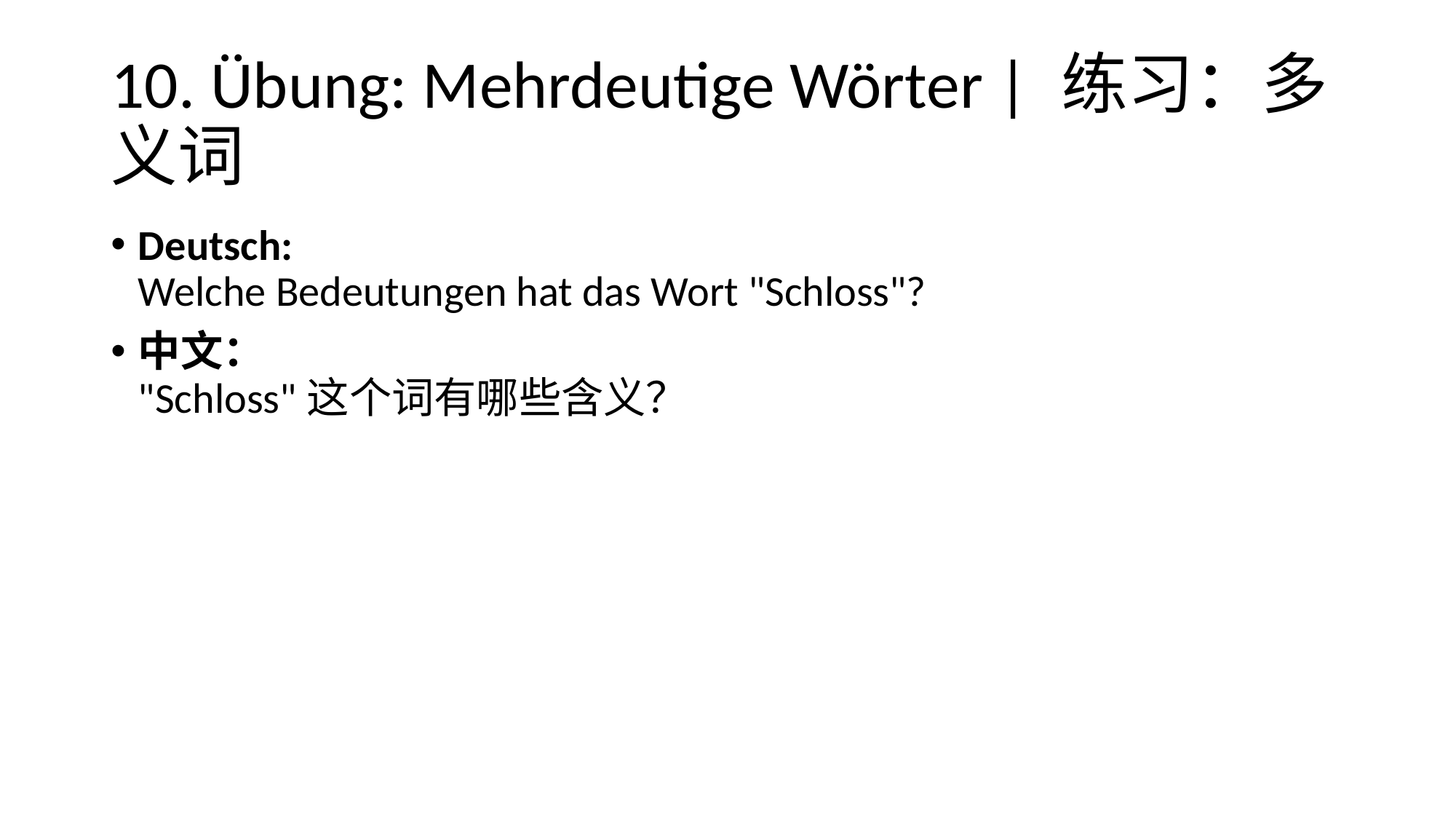

# 10. Übung: Mehrdeutige Wörter | 练习：多义词
Deutsch:
Welche Bedeutungen hat das Wort "Schloss"?
中文：
"Schloss"这个词有哪些含义？